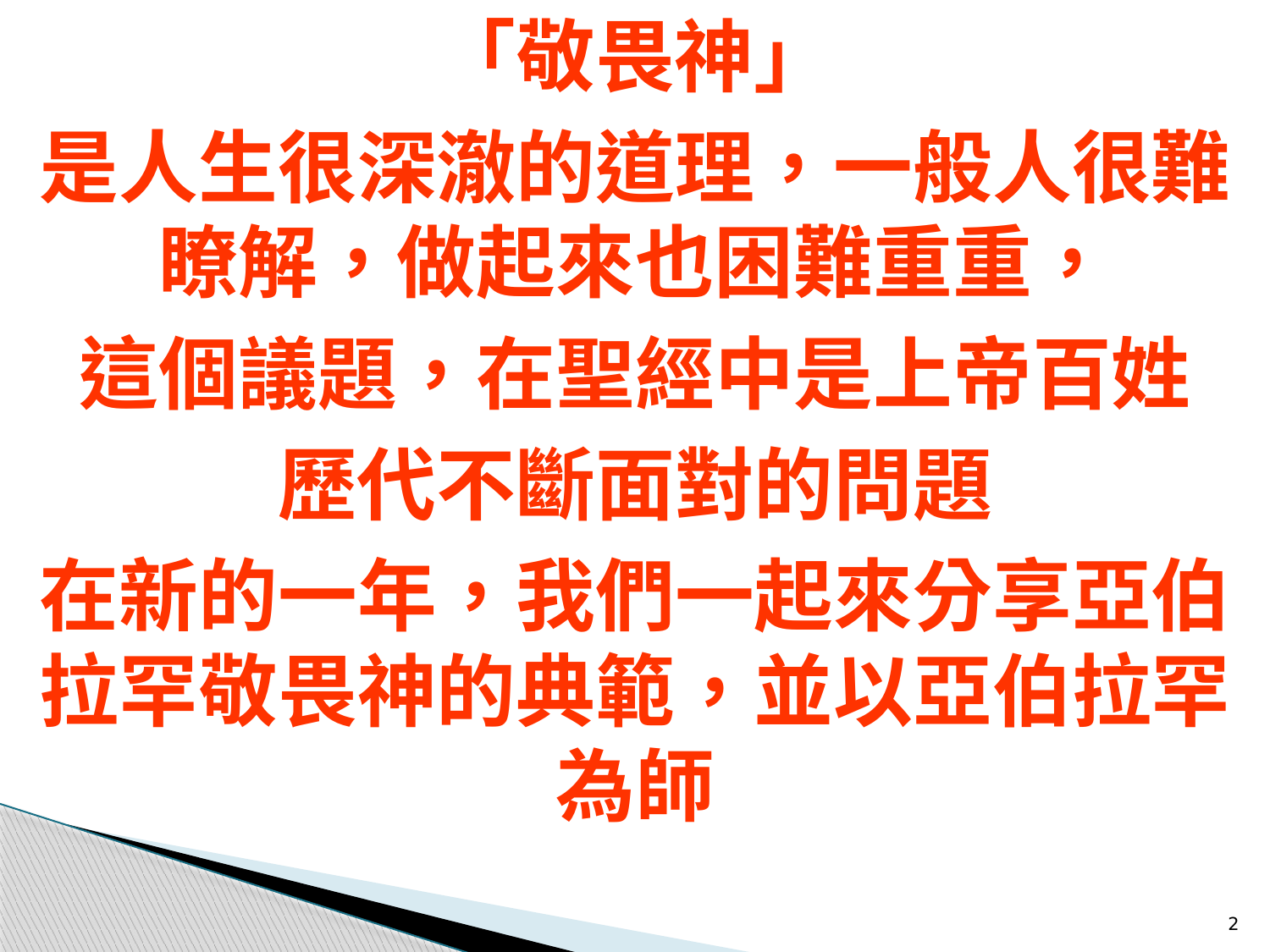

「敬畏神」
是人生很深澈的道理，一般人很難瞭解，做起來也困難重重，
這個議題，在聖經中是上帝百姓
歷代不斷面對的問題
在新的一年，我們一起來分享亞伯拉罕敬畏神的典範，並以亞伯拉罕為師
2